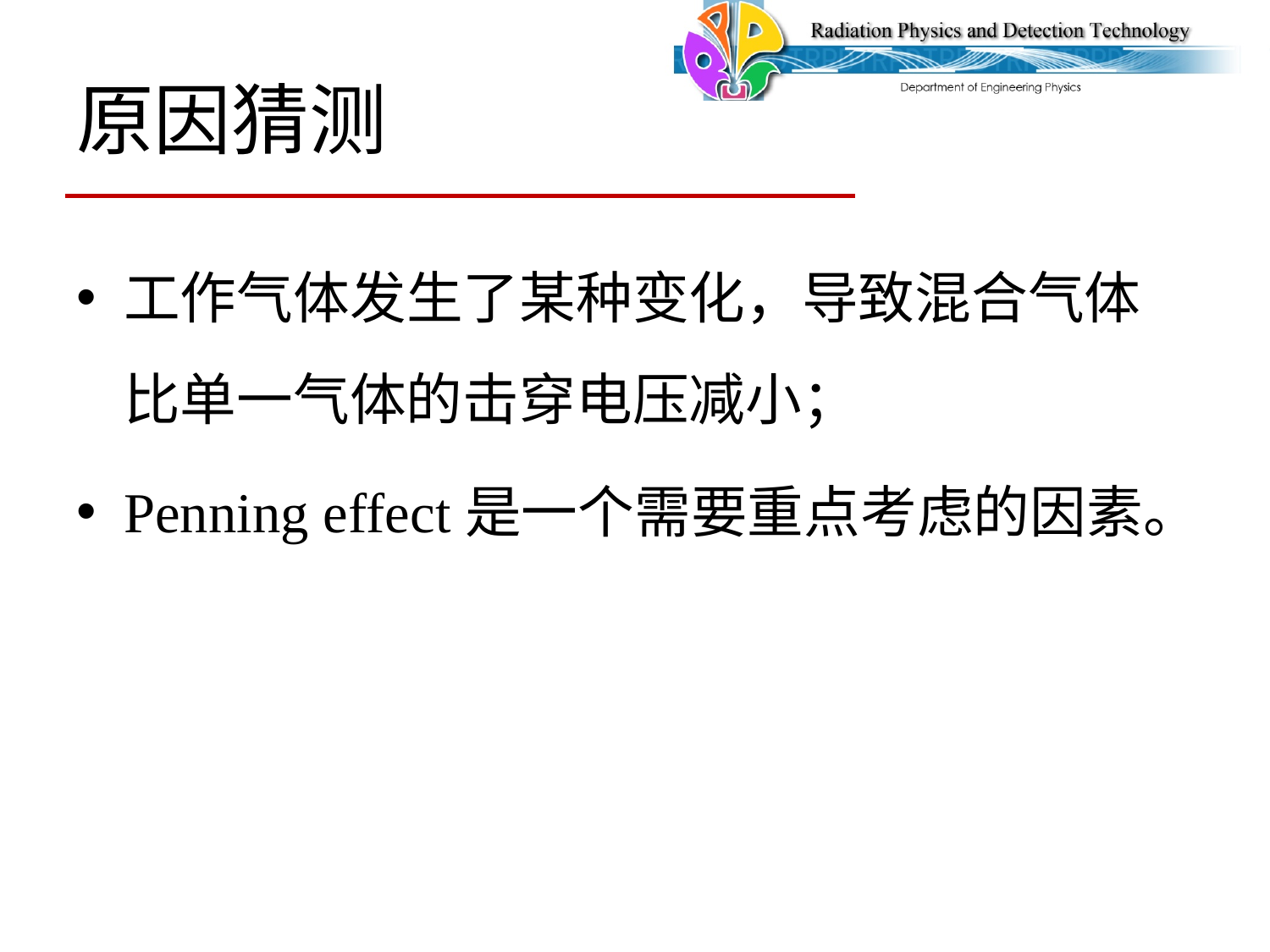

# 原因猜测
工作气体发生了某种变化，导致混合气体比单一气体的击穿电压减小；
Penning effect是一个需要重点考虑的因素。